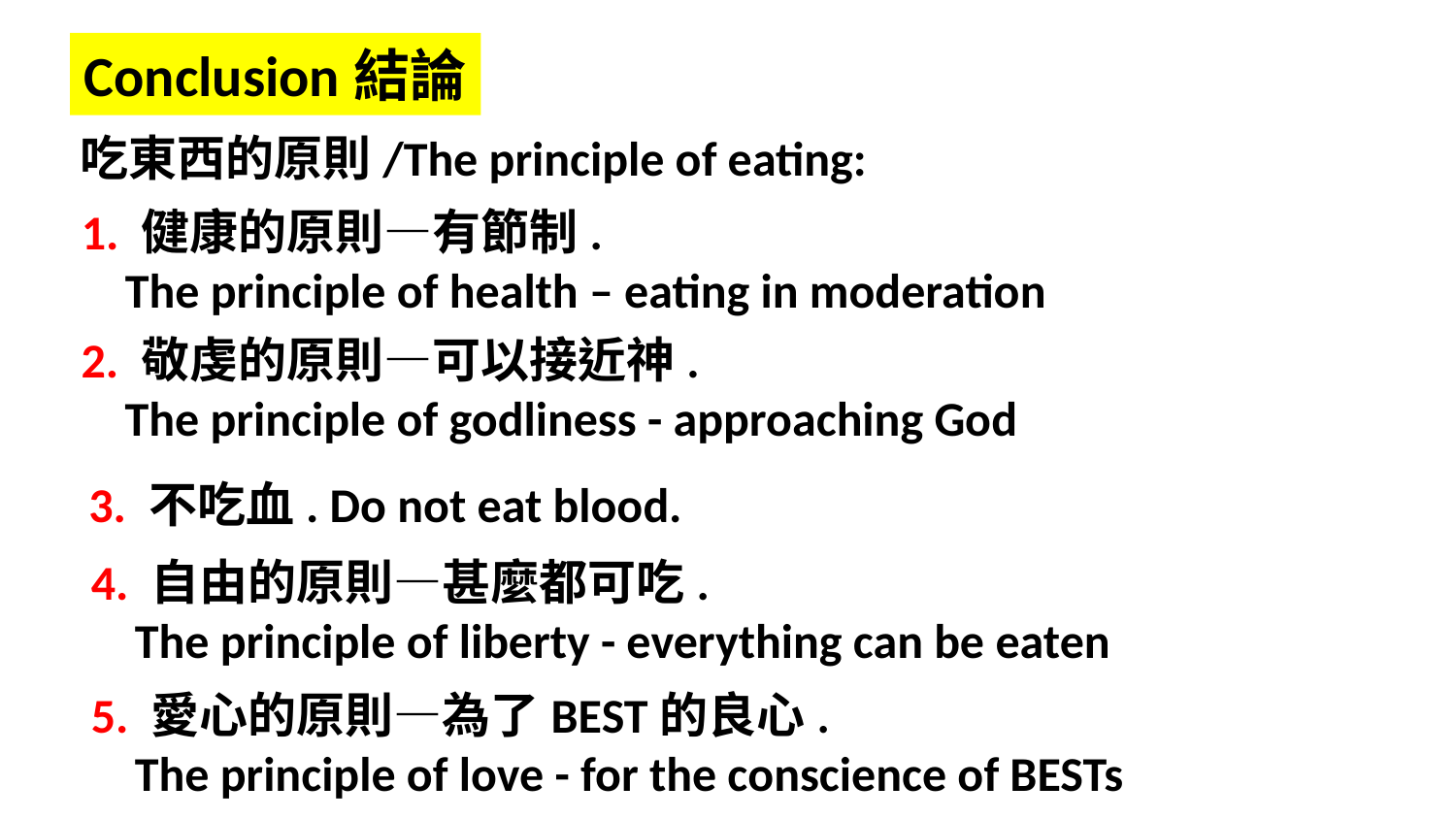

Conclusion結論
吃東西的原則/The principle of eating:
1. 健康的原則—有節制.
    The principle of health – eating in moderation
2. 敬虔的原則—可以接近神.
    The principle of godliness - approaching God
3. 不吃血. Do not eat blood.
4. 自由的原則—甚麼都可吃.
    The principle of liberty - everything can be eaten
5. 愛心的原則—為了BEST的良心.
    The principle of love - for the conscience of BESTs